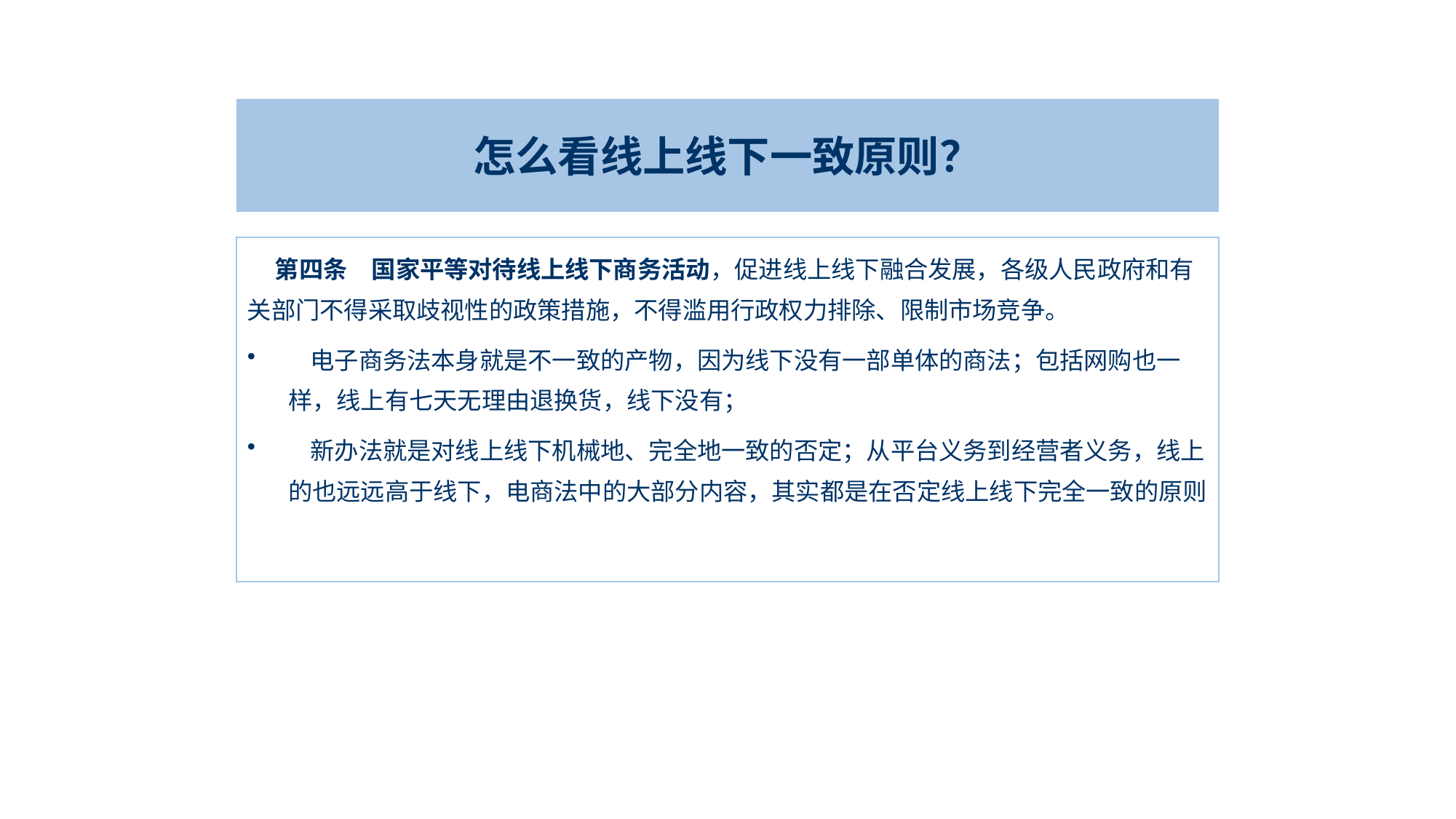

# 怎么看线上线下一致原则？
    第四条　国家平等对待线上线下商务活动，促进线上线下融合发展，各级人民政府和有关部门不得采取歧视性的政策措施，不得滥用行政权力排除、限制市场竞争。
   电子商务法本身就是不一致的产物，因为线下没有一部单体的商法；包括网购也一样，线上有七天无理由退换货，线下没有；
   新办法就是对线上线下机械地、完全地一致的否定；从平台义务到经营者义务，线上的也远远高于线下，电商法中的大部分内容，其实都是在否定线上线下完全一致的原则